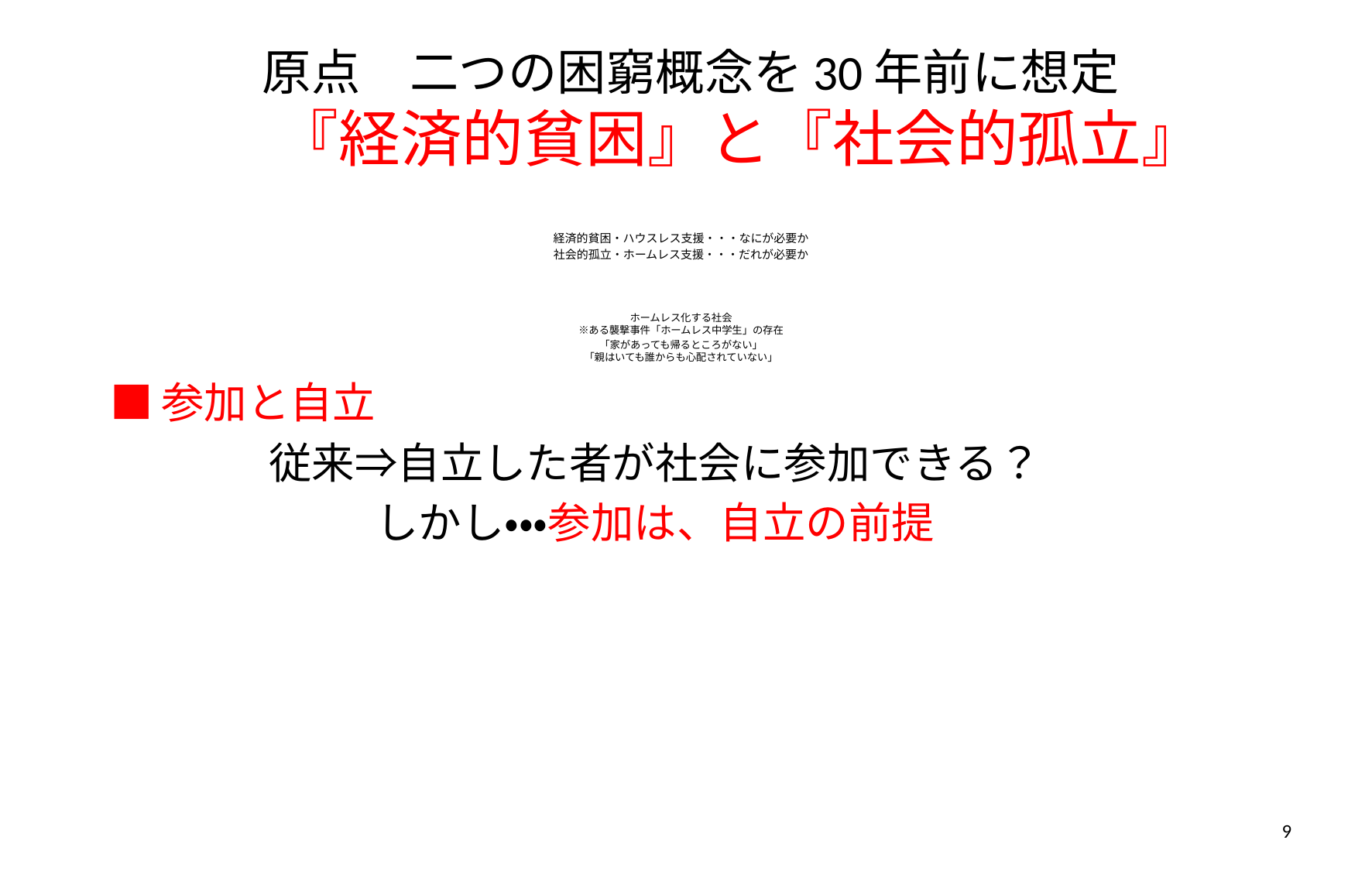

# 原点　二つの困窮概念を30年前に想定 　　『経済的貧困』と『社会的孤立』
経済的貧困・ハウスレス支援・・・なにが必要か
社会的孤立・ホームレス支援・・・だれが必要か

ホームレス化する社会
※ある襲撃事件「ホームレス中学生」の存在
「家があっても帰るところがない」
「親はいても誰からも心配されていない」

■参加と自立
従来⇒自立した者が社会に参加できる？
しかし・・・参加は、自立の前提
9